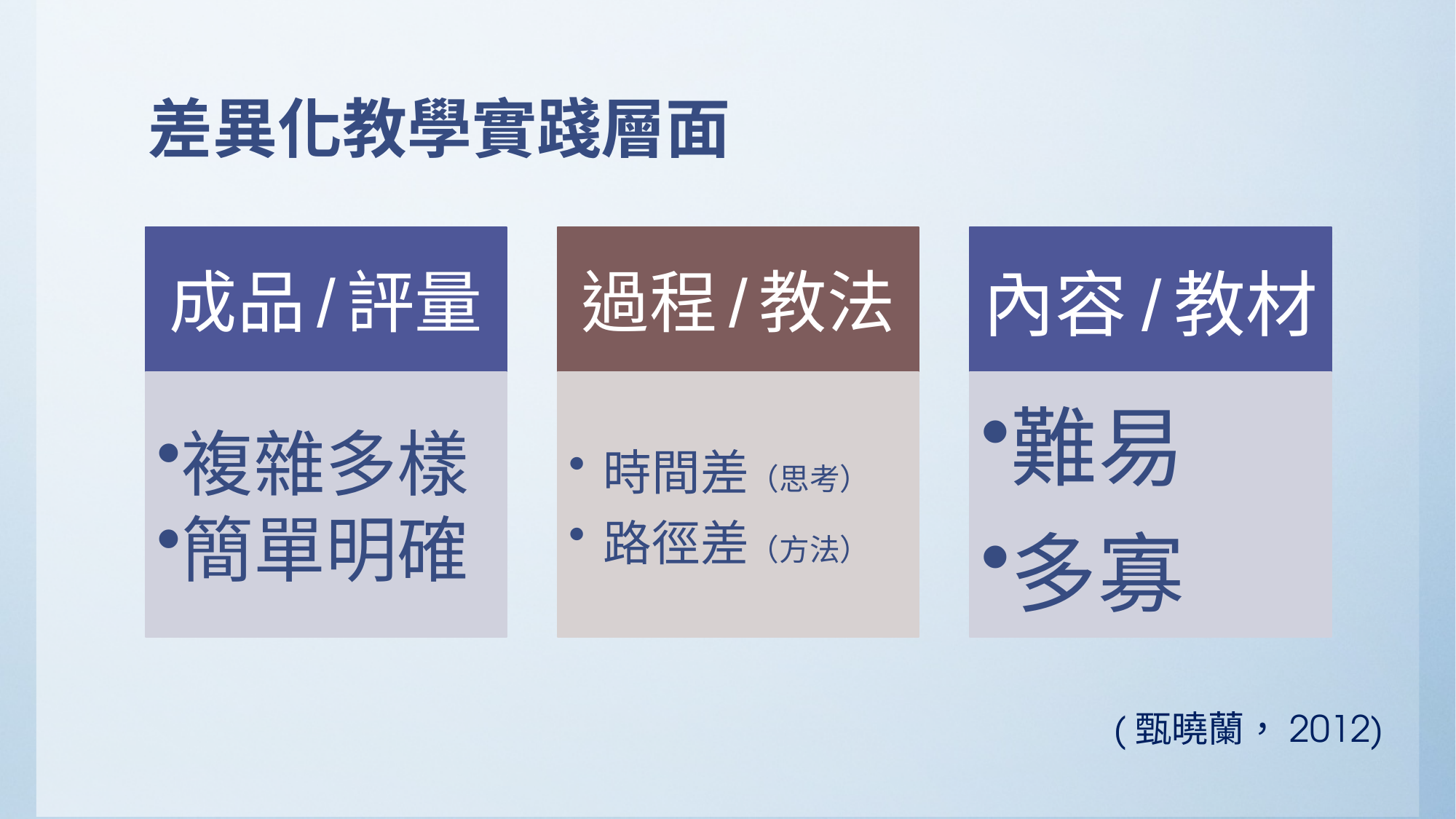

# 差異化教學實踐層面
成品/評量
複雜多樣
簡單明確
過程/教法
時間差（思考）
路徑差（方法）
內容/教材
難易
多寡
(甄曉蘭，2012)